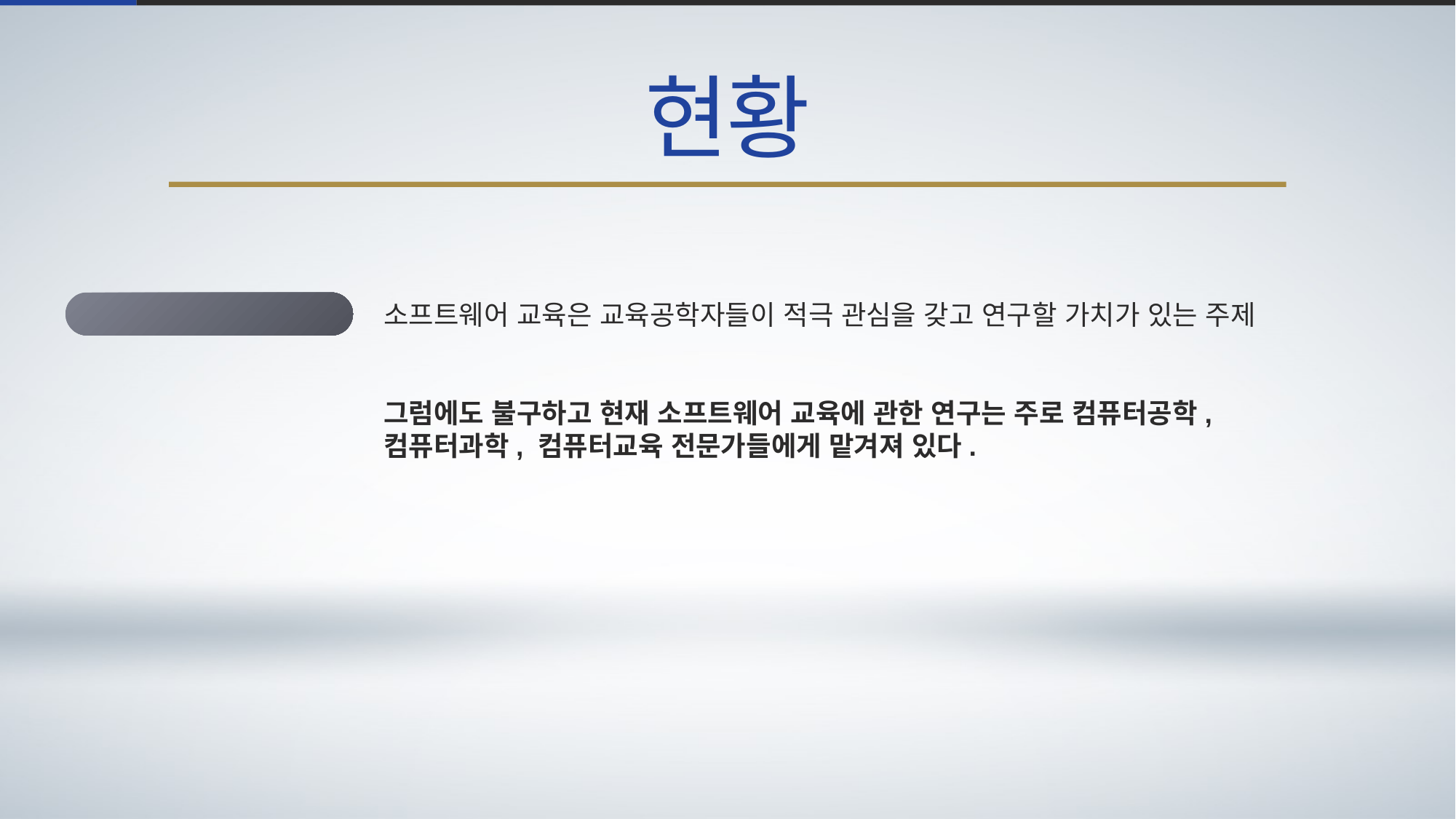

현황

현재 SW교육 현황
소프트웨어 교육은 교육공학자들이 적극 관심을 갖고 연구할 가치가 있는 주제

그럼에도 불구하고 현재 소프트웨어 교육에 관한 연구는 주로 컴퓨터공학,
컴퓨터과학, 컴퓨터교육 전문가들에게 맡겨져 있다.